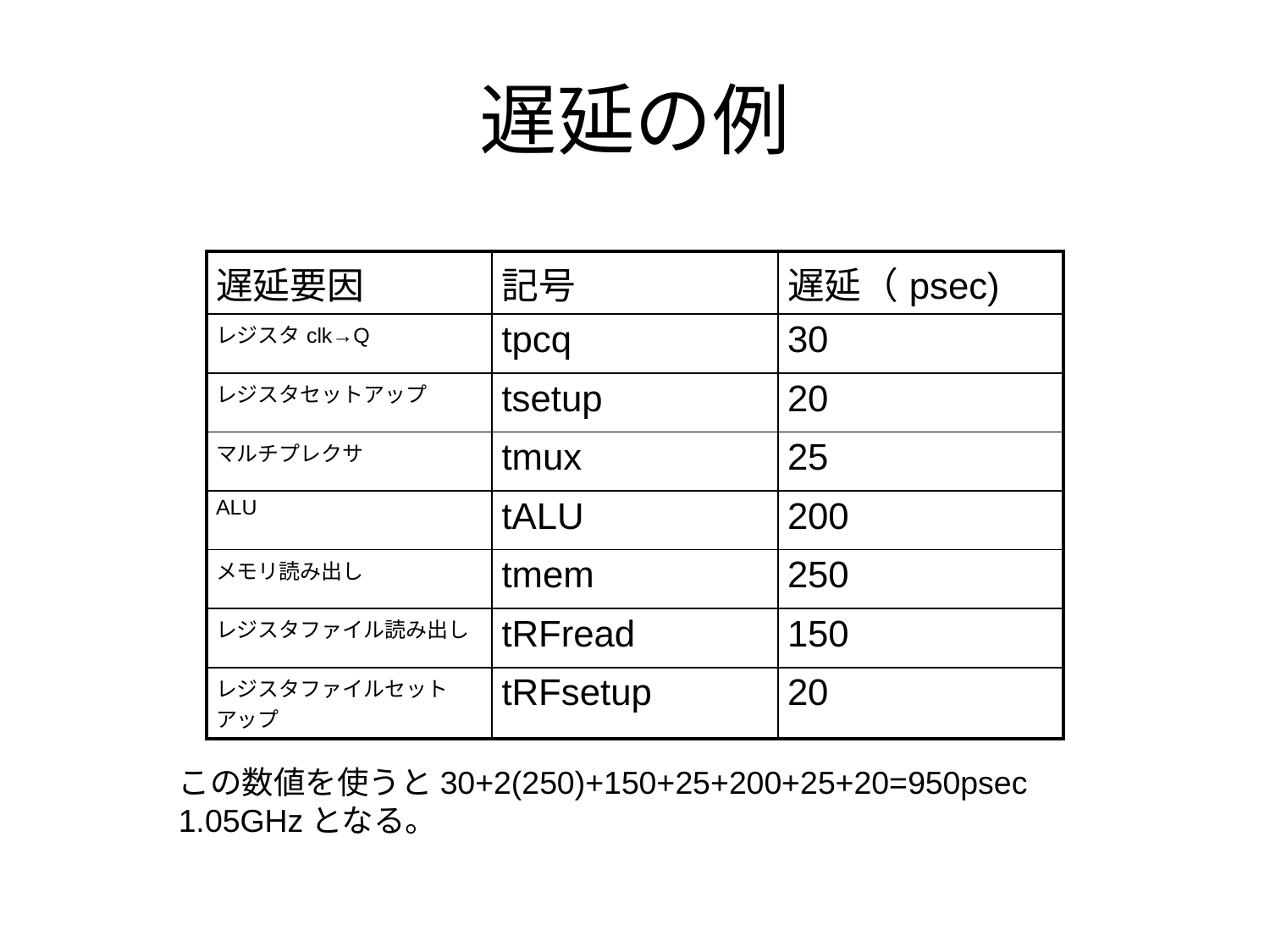

# 遅延の例
| 遅延要因 | 記号 | 遅延（psec) |
| --- | --- | --- |
| レジスタclk→Q | tpcq | 30 |
| レジスタセットアップ | tsetup | 20 |
| マルチプレクサ | tmux | 25 |
| ALU | tALU | 200 |
| メモリ読み出し | tmem | 250 |
| レジスタファイル読み出し | tRFread | 150 |
| レジスタファイルセットアップ | tRFsetup | 20 |
この数値を使うと30+2(250)+150+25+200+25+20=950psec
1.05GHzとなる。